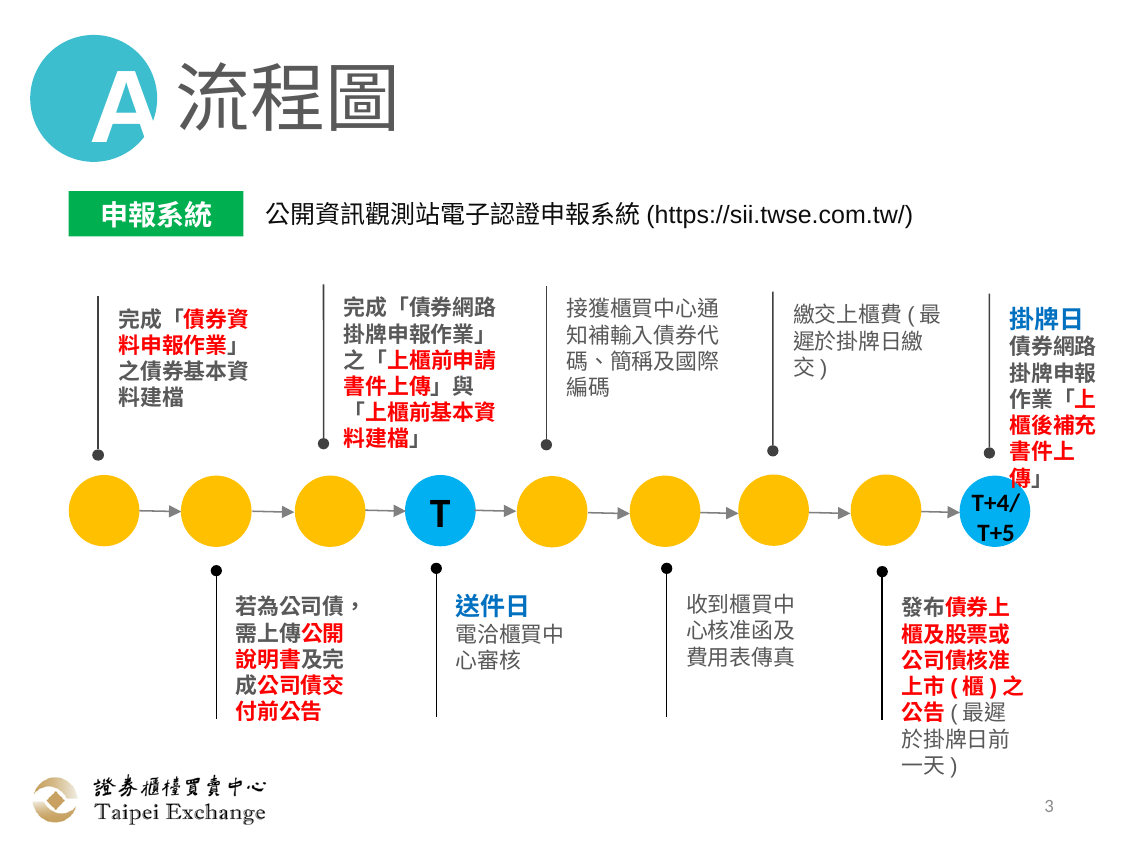

A

流程圖
申報系統

公開資訊觀測站電子認證申報系統(https://sii.twse.com.tw/)
完成「債券網路掛牌申報作業」之「上櫃前申請書件上傳」與「上櫃前基本資料建檔」

接獲櫃買中心通知補輸入債券代碼、簡稱及國際編碼

繳交上櫃費(最遲於掛牌日繳交)

掛牌日
債券網路掛牌申報作業「上櫃後補充書件上傳」

完成「債券資料申報作業」之債券基本資料建檔

T

T+4/
 T+5

送件日
電洽櫃買中心審核

收到櫃買中心核准函及費用表傳真

若為公司債，需上傳公開說明書及完成公司債交付前公告

發布債券上櫃及股票或公司債核准上市(櫃)之公告(最遲於掛牌日前一天)
3